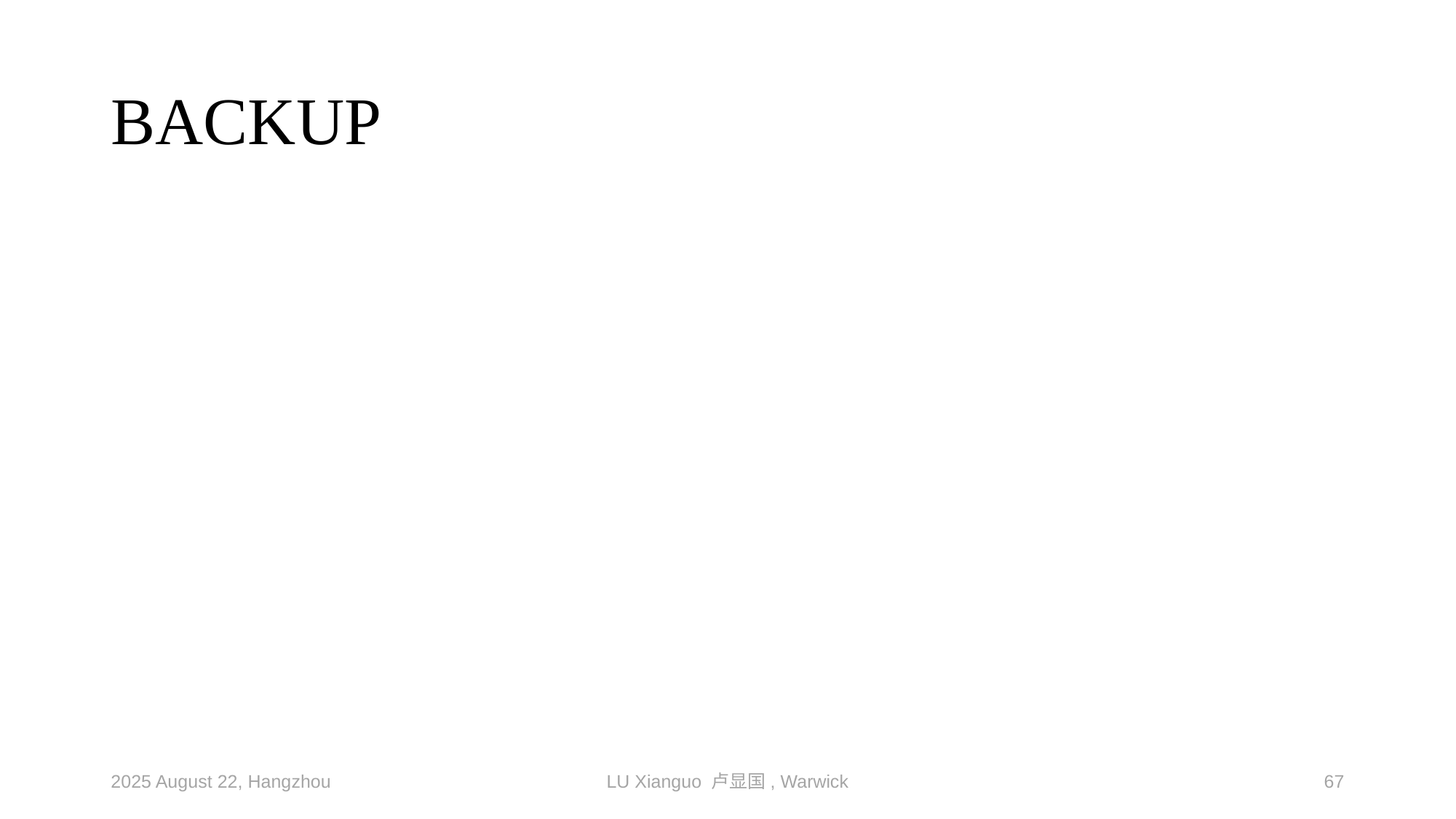

# BACKUP

2025 August 22, Hangzhou
LU Xianguo 卢显国, Warwick
67